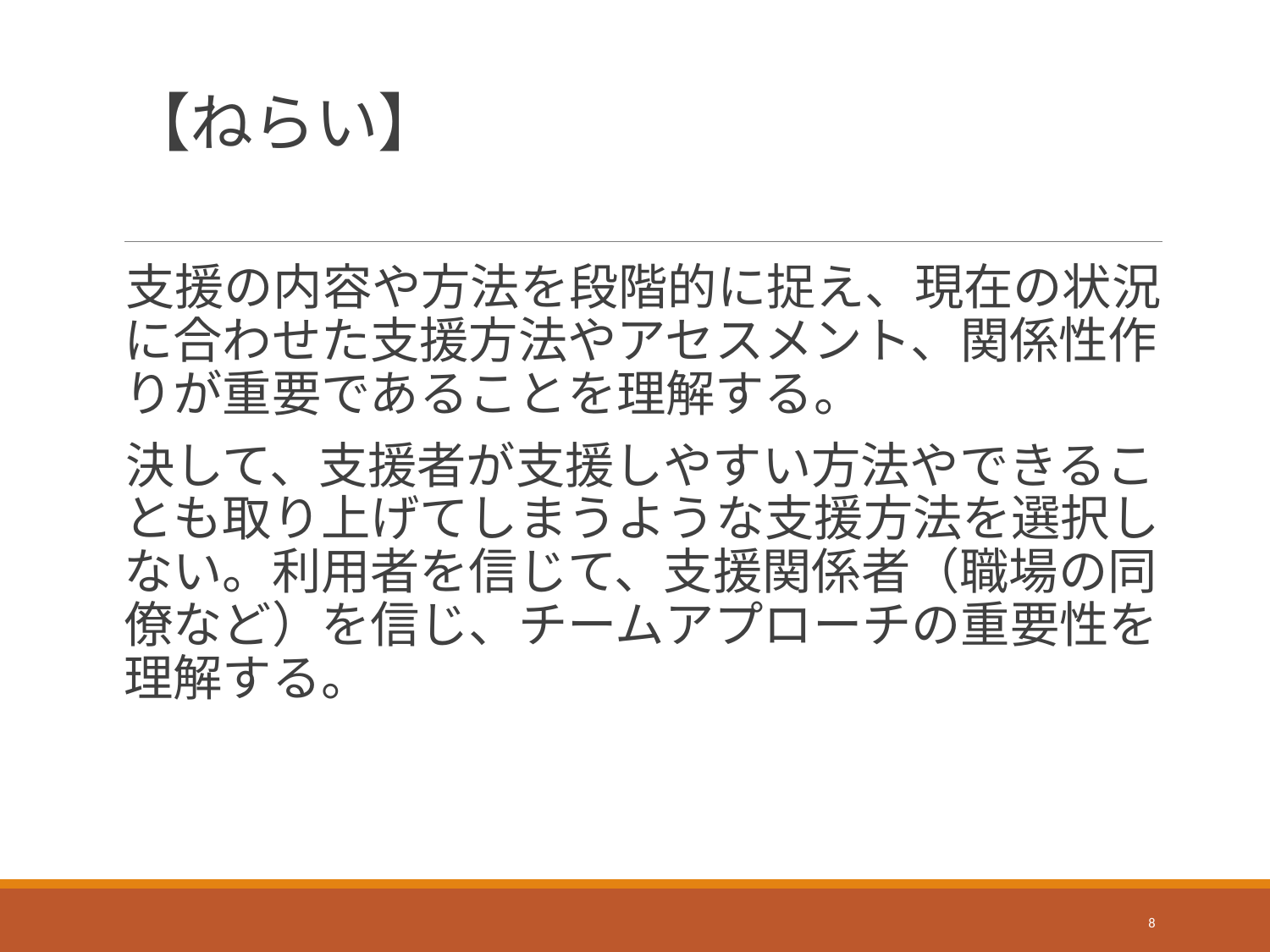

# 【ねらい】
支援の内容や方法を段階的に捉え、現在の状況に合わせた支援方法やアセスメント、関係性作りが重要であることを理解する。
決して、支援者が支援しやすい方法やできることも取り上げてしまうような支援方法を選択しない。利用者を信じて、支援関係者（職場の同僚など）を信じ、チームアプローチの重要性を理解する。

8